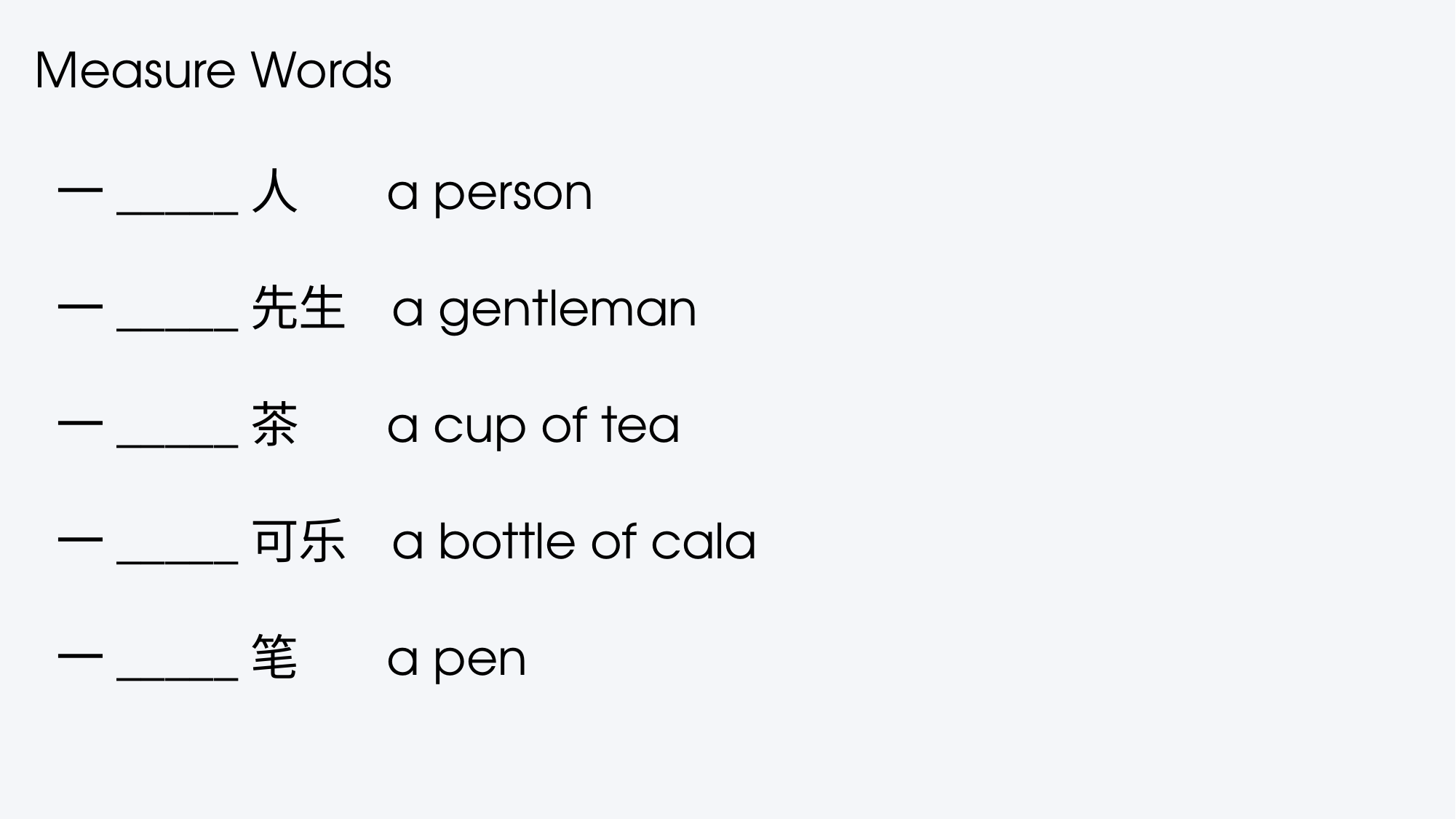

Measure Words
一_____人       a person

一_____先生   a gentleman

一_____茶       a cup of tea

一_____可乐   a bottle of cala

一_____笔       a pen